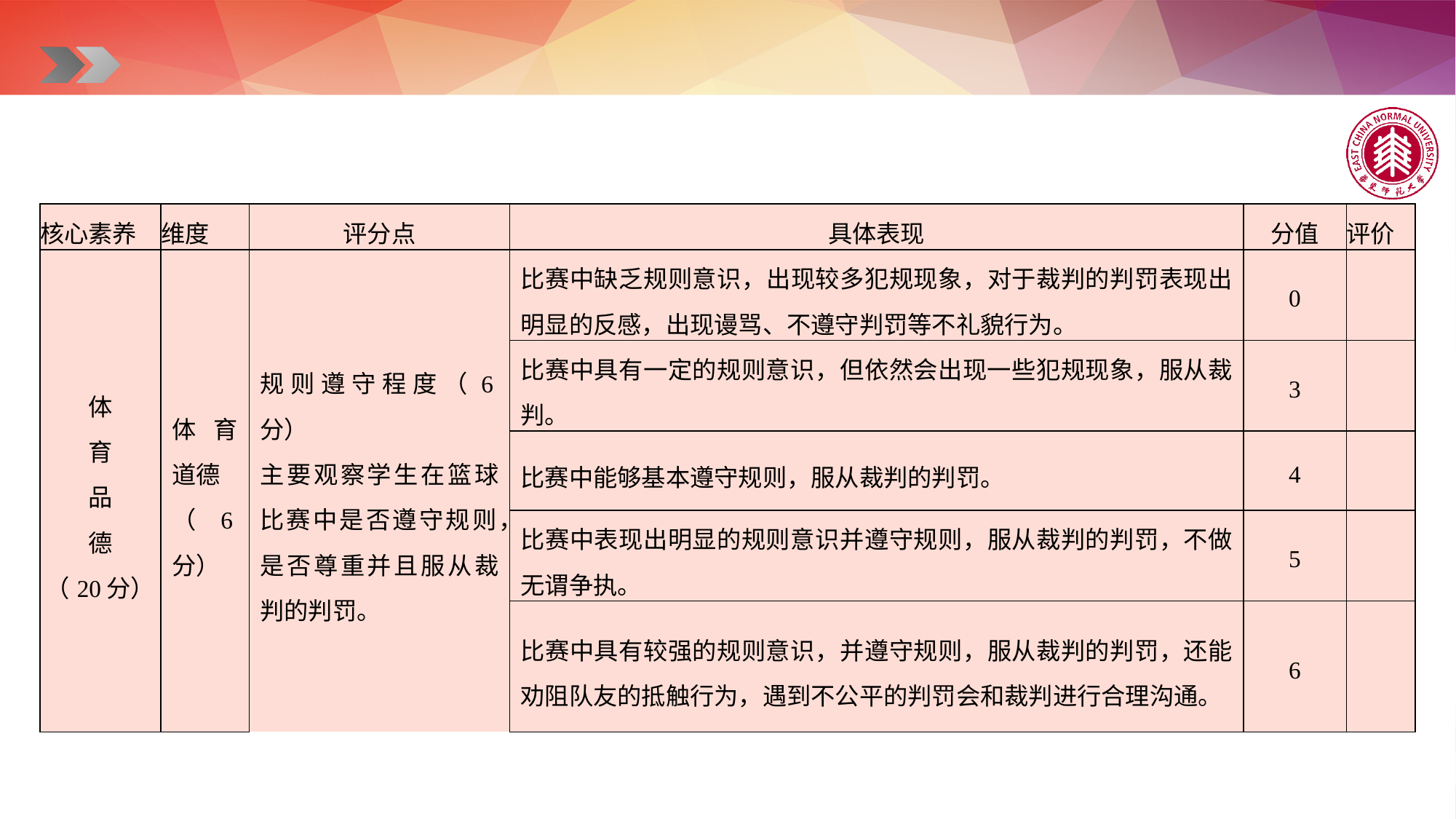

| 核心素养 | 维度 | 评分点 | 具体表现 | 分值 | 评价 |
| --- | --- | --- | --- | --- | --- |
| 体 育 品 德 （20分） | 体育道德 （6分） | 规则遵守程度（6分） 主要观察学生在篮球比赛中是否遵守规则，是否尊重并且服从裁判的判罚。 | 比赛中缺乏规则意识，出现较多犯规现象，对于裁判的判罚表现出明显的反感，出现谩骂、不遵守判罚等不礼貌行为。 | 0 |  |
|  |  |  | 比赛中具有一定的规则意识，但依然会出现一些犯规现象，服从裁判。 | 3 |  |
|  |  |  | 比赛中能够基本遵守规则，服从裁判的判罚。 | 4 |  |
|  |  |  | 比赛中表现出明显的规则意识并遵守规则，服从裁判的判罚，不做无谓争执。 | 5 |  |
|  |  |  | 比赛中具有较强的规则意识，并遵守规则，服从裁判的判罚，还能劝阻队友的抵触行为，遇到不公平的判罚会和裁判进行合理沟通。 | 6 |  |